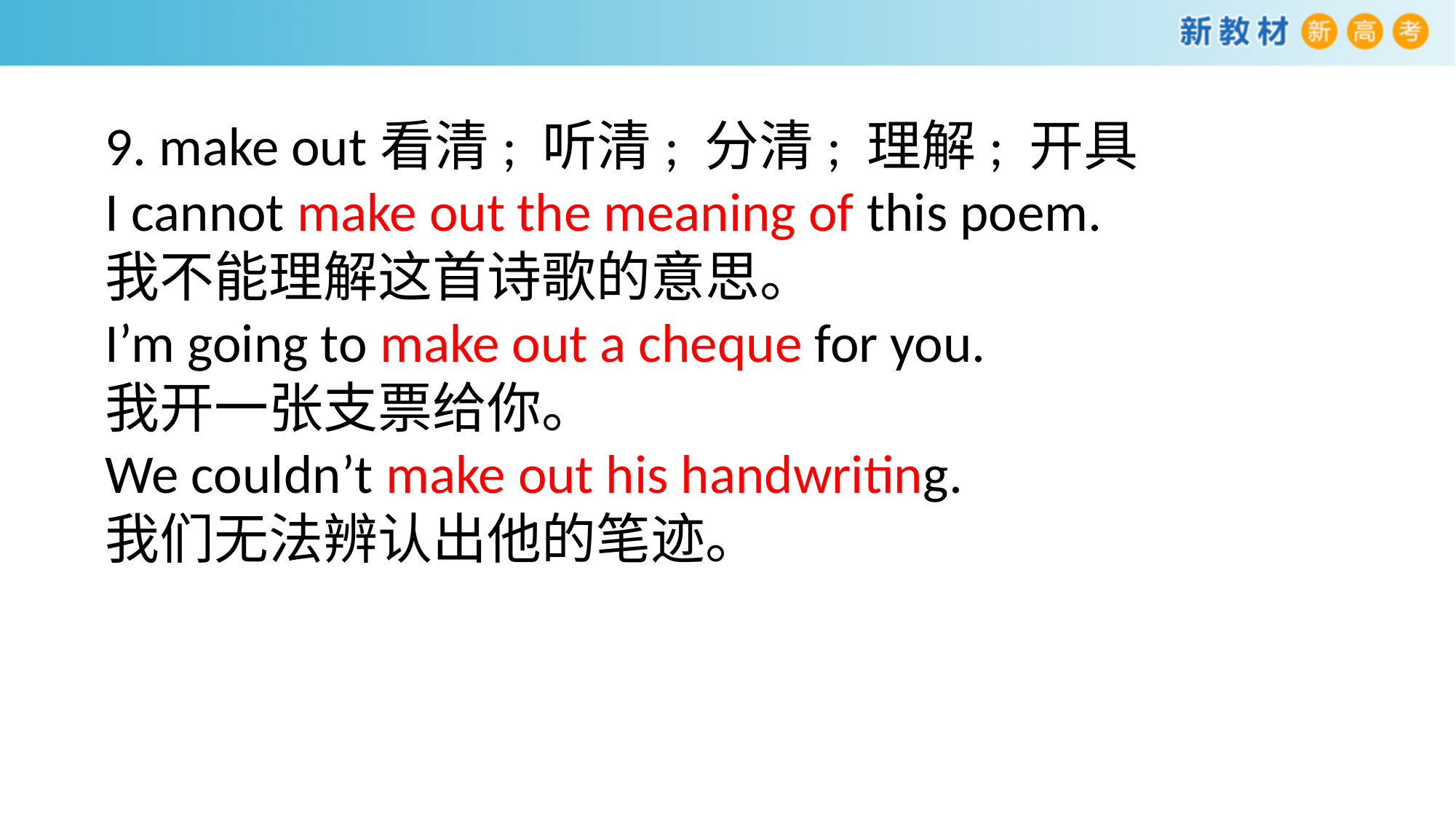

9. make out看清; 听清; 分清; 理解; 开具
I cannot make out the meaning of this poem.
我不能理解这首诗歌的意思。
I’m going to make out a cheque for you.
我开一张支票给你。
We couldn’t make out his handwriting.
我们无法辨认出他的笔迹。